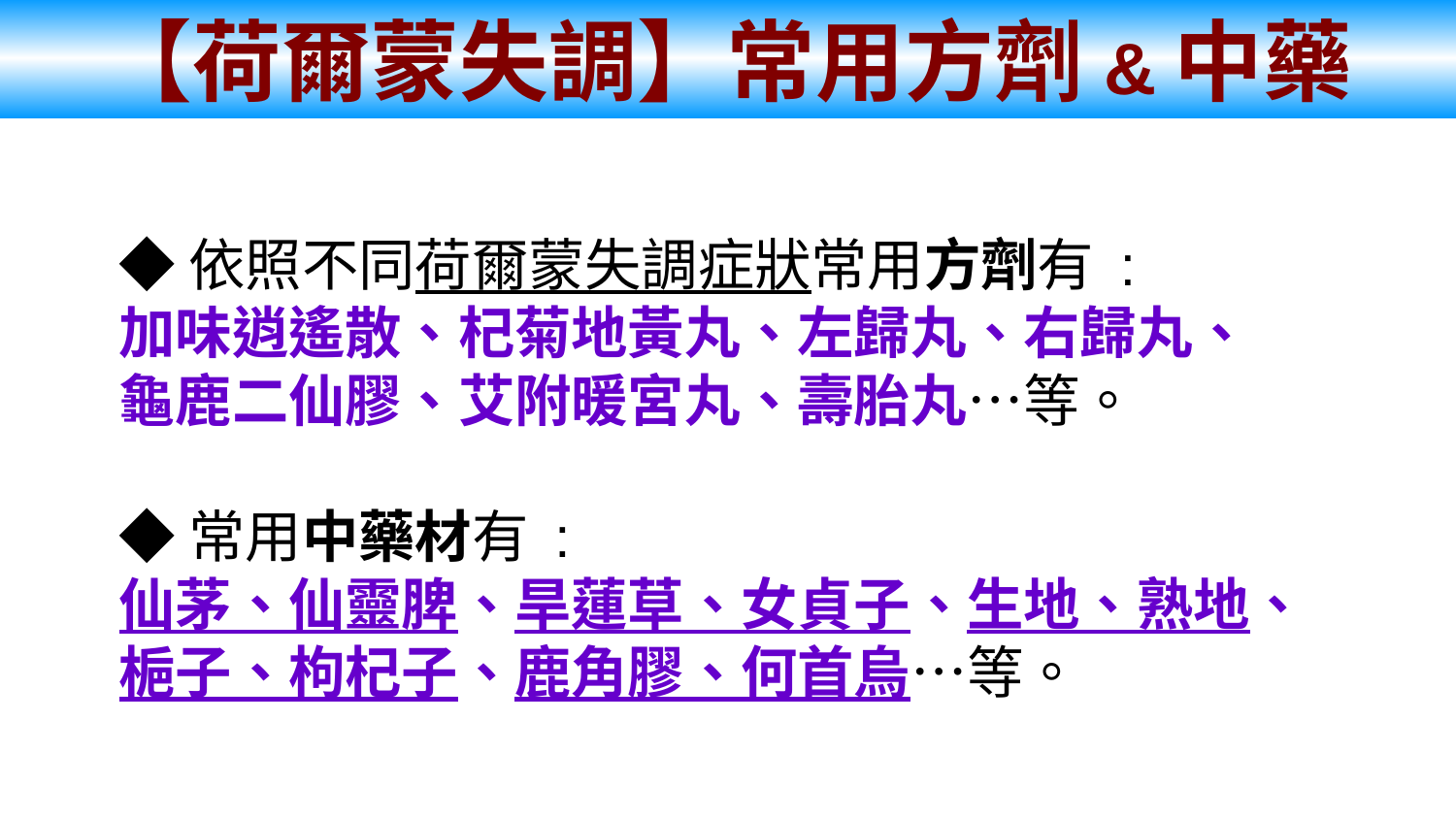

【荷爾蒙失調】常用方劑&中藥
◆依照不同荷爾蒙失調症狀常用方劑有 :
加味逍遙散、杞菊地黃丸、左歸丸、右歸丸、
龜鹿二仙膠、艾附暖宮丸、壽胎丸…等。

◆常用中藥材有 :
仙茅、仙靈脾、旱蓮草、女貞子、生地、熟地、
梔子、枸杞子、鹿角膠、何首烏…等。